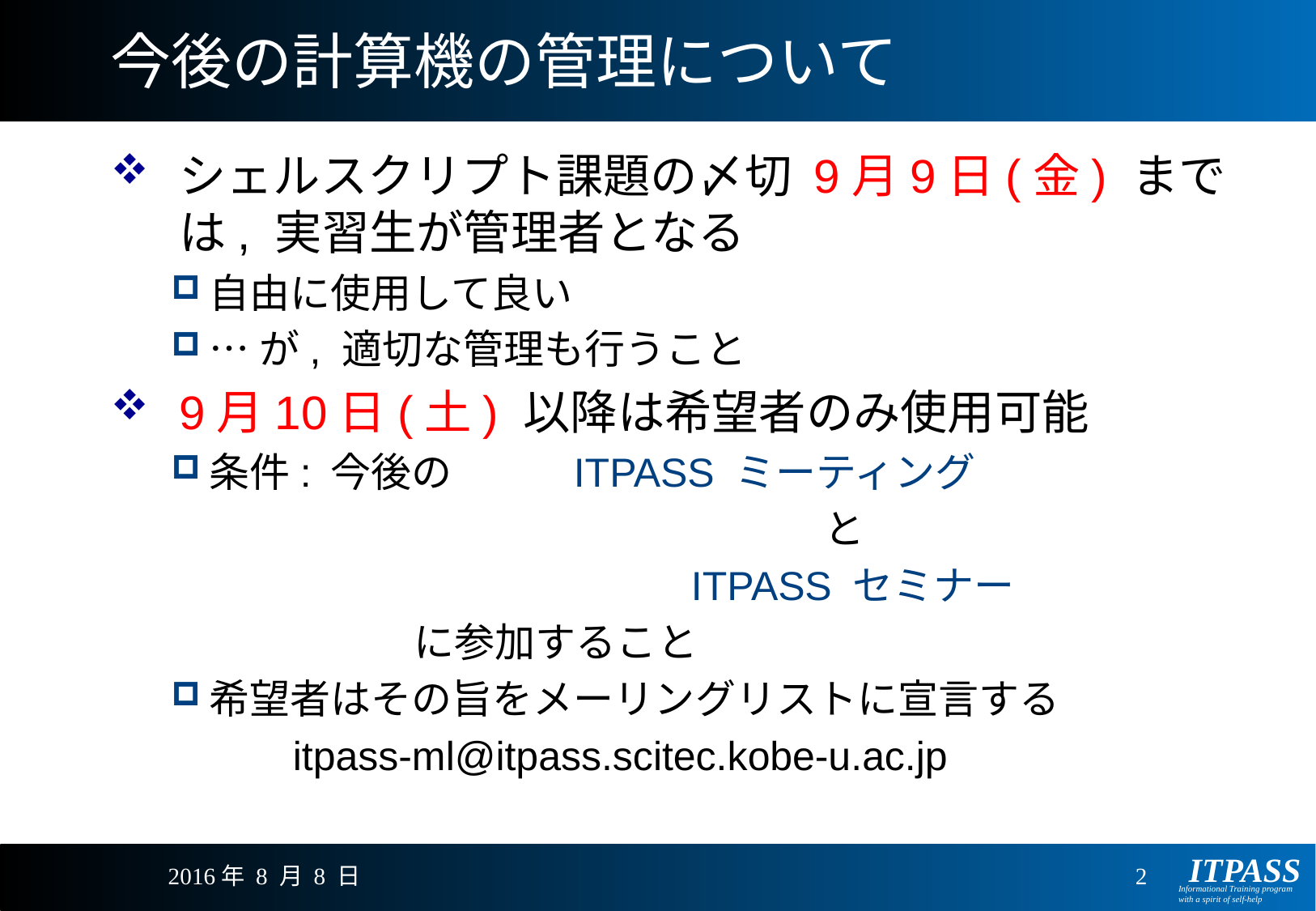

# 今後の計算機の管理について
シェルスクリプト課題の〆切 9月9日(金) までは, 実習生が管理者となる
自由に使用して良い
…が, 適切な管理も行うこと
9月10日(土) 以降は希望者のみ使用可能
条件: 	今後の	ITPASS ミーティング
				    	    と
			   	   ITPASS セミナー
		に参加すること
希望者はその旨をメーリングリストに宣言する
	itpass-ml@itpass.scitec.kobe-u.ac.jp
2016年 8 月 8 日

2